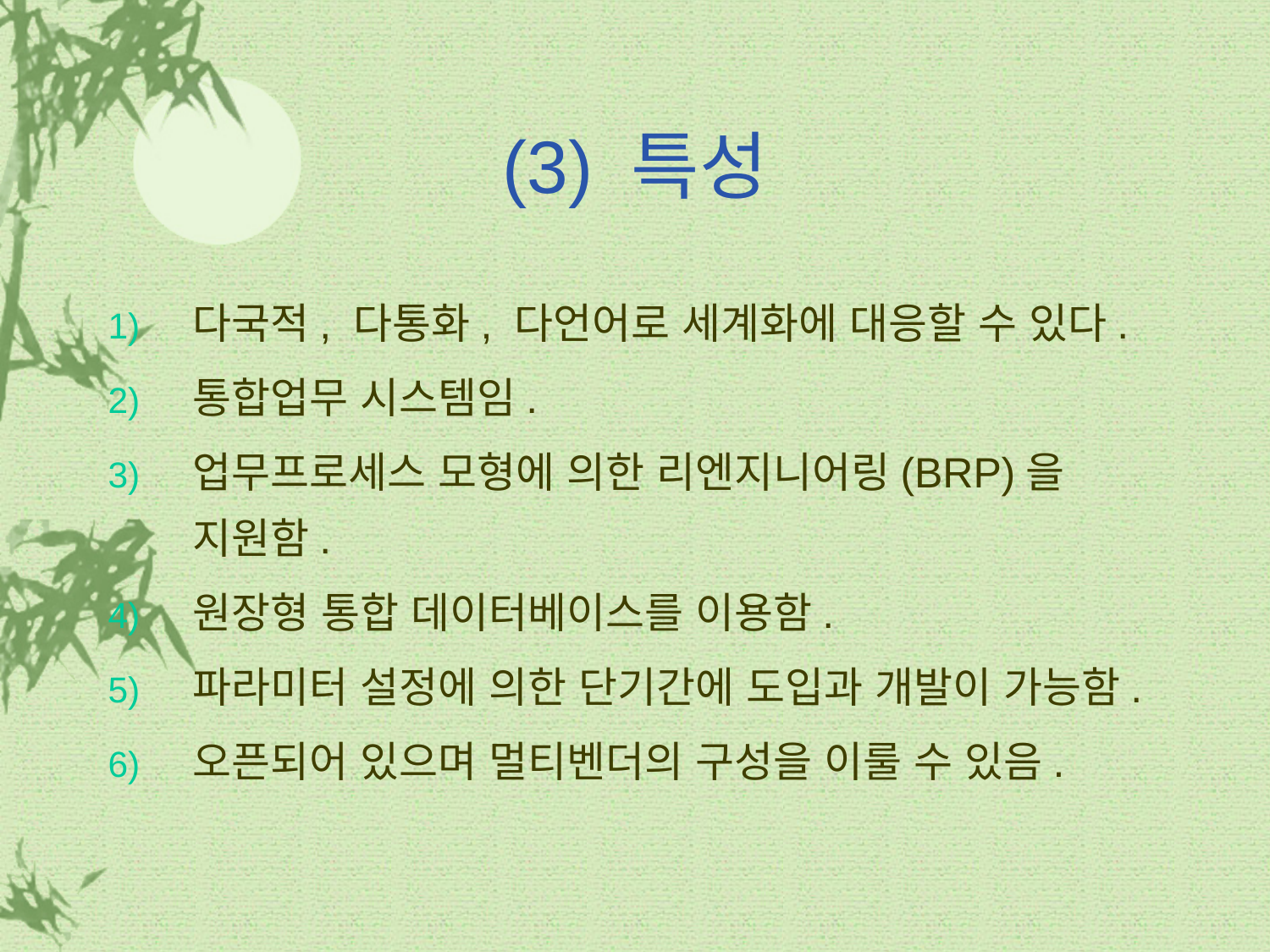

# (3) 특성
다국적, 다통화, 다언어로 세계화에 대응할 수 있다.
통합업무 시스템임.
업무프로세스 모형에 의한 리엔지니어링(BRP)을 지원함.
원장형 통합 데이터베이스를 이용함.
파라미터 설정에 의한 단기간에 도입과 개발이 가능함.
오픈되어 있으며 멀티벤더의 구성을 이룰 수 있음.